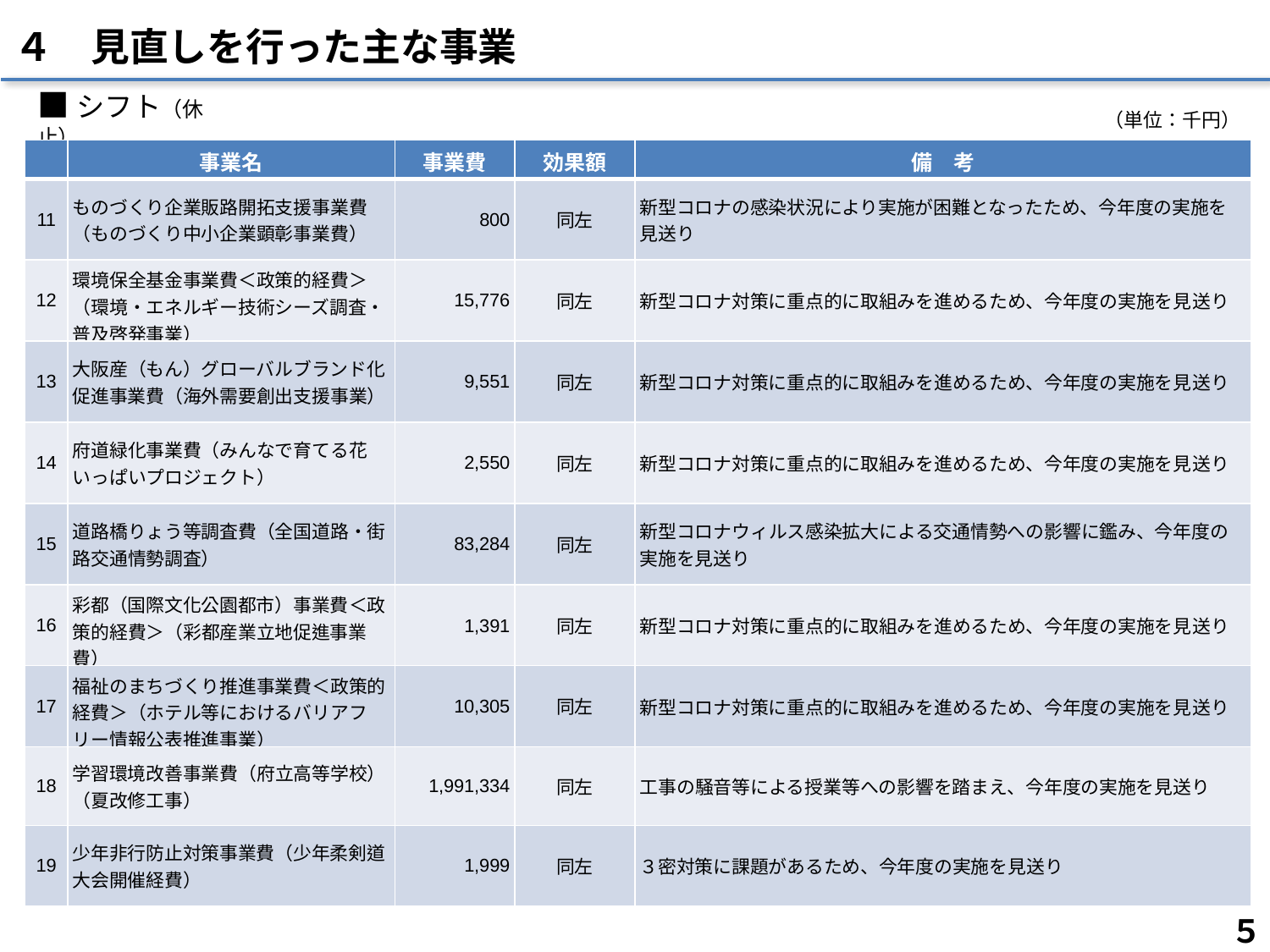

４　見直しを行った主な事業
■シフト（休止）
（単位：千円）
|  | 事業名 | 事業費 | 効果額 | 備　考 |
| --- | --- | --- | --- | --- |
| 11 | ものづくり企業販路開拓支援事業費（ものづくり中小企業顕彰事業費） | 800 | 同左 | 新型コロナの感染状況により実施が困難となったため、今年度の実施を見送り |
| 12 | 環境保全基金事業費＜政策的経費＞（環境・エネルギー技術シーズ調査・普及啓発事業） | 15,776 | 同左 | 新型コロナ対策に重点的に取組みを進めるため、今年度の実施を見送り |
| 13 | 大阪産（もん）グローバルブランド化促進事業費（海外需要創出支援事業） | 9,551 | 同左 | 新型コロナ対策に重点的に取組みを進めるため、今年度の実施を見送り |
| 14 | 府道緑化事業費（みんなで育てる花いっぱいプロジェクト） | 2,550 | 同左 | 新型コロナ対策に重点的に取組みを進めるため、今年度の実施を見送り |
| 15 | 道路橋りょう等調査費（全国道路・街路交通情勢調査） | 83,284 | 同左 | 新型コロナウィルス感染拡大による交通情勢への影響に鑑み、今年度の実施を見送り |
| 16 | 彩都（国際文化公園都市）事業費＜政策的経費＞（彩都産業立地促進事業費） | 1,391 | 同左 | 新型コロナ対策に重点的に取組みを進めるため、今年度の実施を見送り |
| 17 | 福祉のまちづくり推進事業費＜政策的経費＞（ホテル等におけるバリアフリー情報公表推進事業） | 10,305 | 同左 | 新型コロナ対策に重点的に取組みを進めるため、今年度の実施を見送り |
| 18 | 学習環境改善事業費（府立高等学校）（夏改修工事） | 1,991,334 | 同左 | 工事の騒音等による授業等への影響を踏まえ、今年度の実施を見送り |
| 19 | 少年非行防止対策事業費（少年柔剣道大会開催経費） | 1,999 | 同左 | ３密対策に課題があるため、今年度の実施を見送り |
５